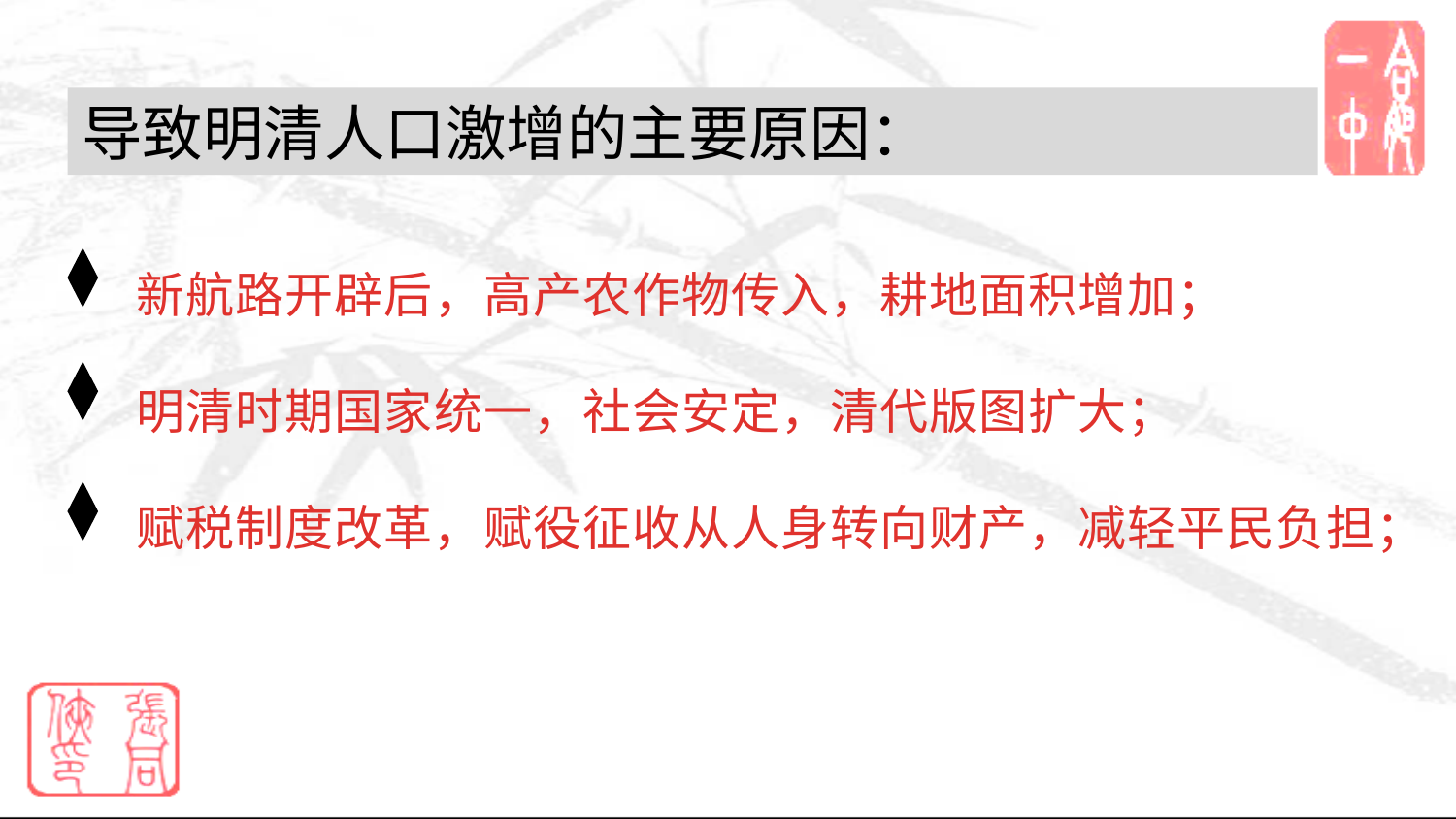

导致明清人口激增的主要原因：
新航路开辟后，高产农作物传入，耕地面积增加；
明清时期国家统一，社会安定，清代版图扩大；
赋税制度改革，赋役征收从人身转向财产，减轻平民负担；